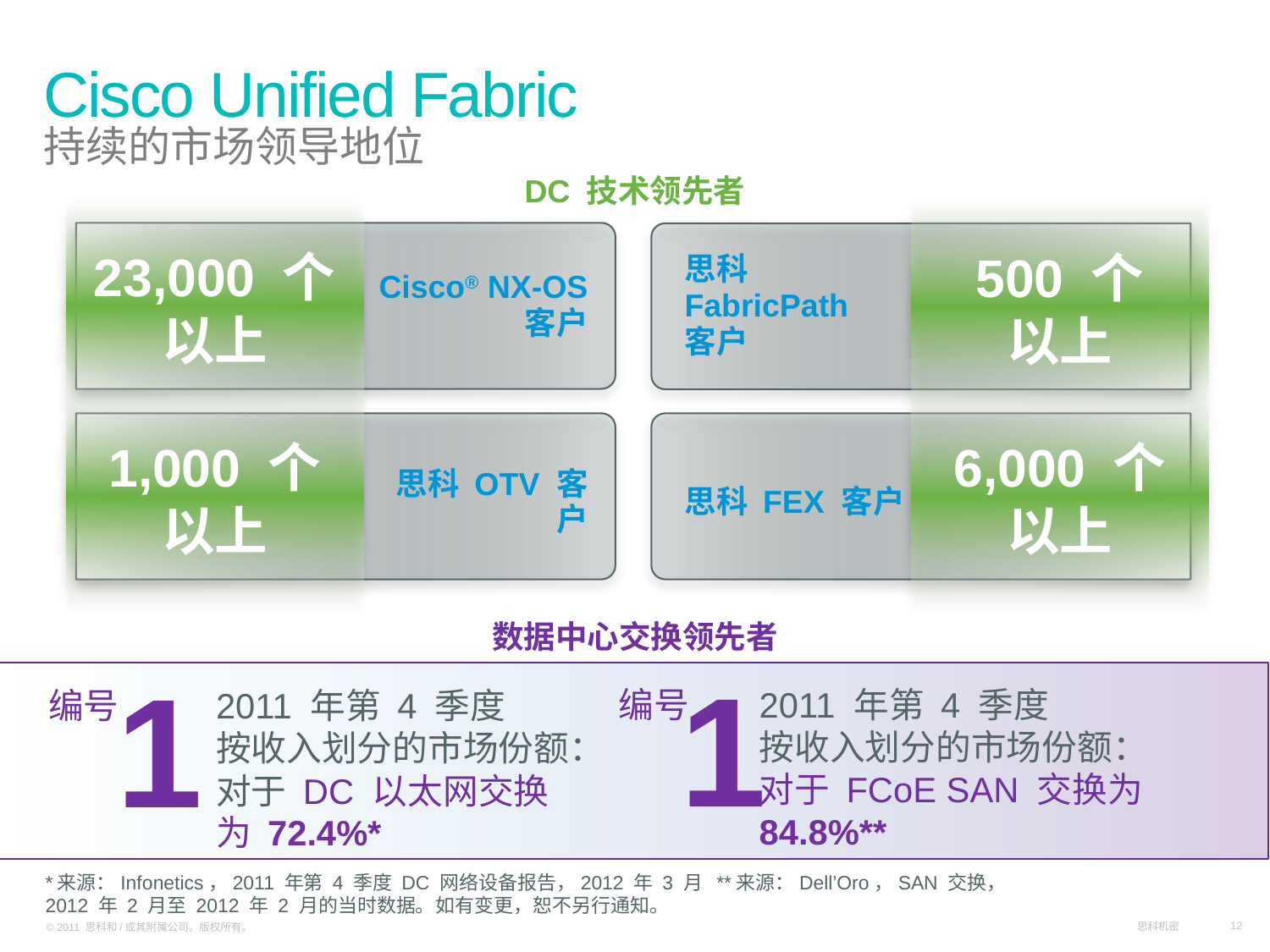

# Cisco Unified Fabric 持续的市场领导地位

DC 技术领先者

23,000 个以上
500 个
以上
思科 FabricPath
客户
Cisco® NX-OS 客户

1,000 个
以上
6,000 个以上
思科 OTV 客户
思科 FEX 客户
数据中心交换领先者
1
1

编号
2011 年第 4 季度
按收入划分的市场份额：
对于 FCoE SAN 交换为 84.8%**
编号
2011 年第 4 季度
按收入划分的市场份额：对于 DC 以太网交换为 72.4%*
*来源：Infonetics，2011 年第 4 季度 DC 网络设备报告，2012 年 3 月  **来源：Dell’Oro，SAN 交换，
2012 年 2 月至 2012 年 2 月的当时数据。如有变更，恕不另行通知。